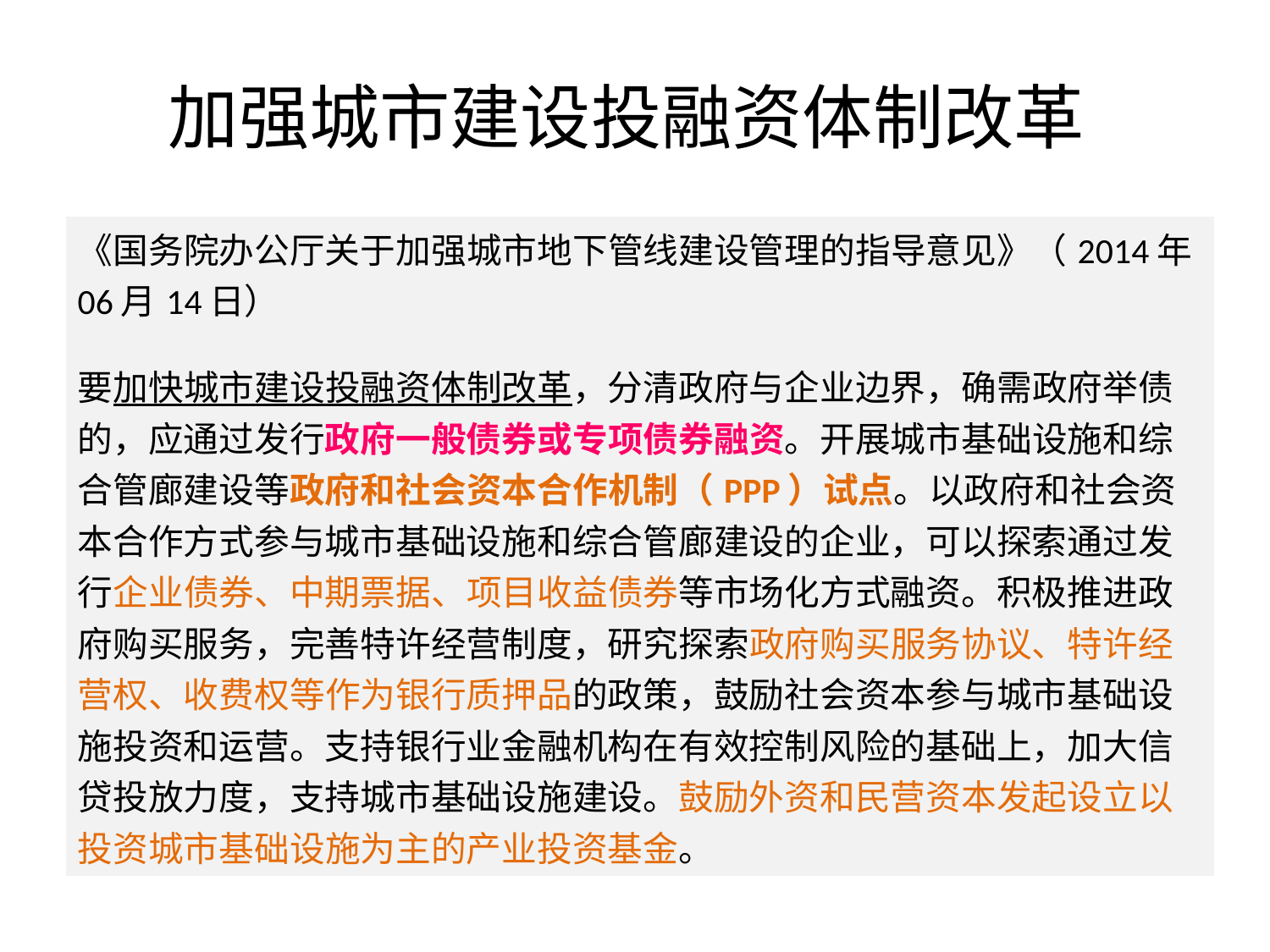

# 加强城市建设投融资体制改革
| 《国务院办公厅关于加强城市地下管线建设管理的指导意见》（2014年06月14日） 要加快城市建设投融资体制改革，分清政府与企业边界，确需政府举债的，应通过发行政府一般债券或专项债券融资。开展城市基础设施和综合管廊建设等政府和社会资本合作机制（PPP）试点。以政府和社会资本合作方式参与城市基础设施和综合管廊建设的企业，可以探索通过发行企业债券、中期票据、项目收益债券等市场化方式融资。积极推进政府购买服务，完善特许经营制度，研究探索政府购买服务协议、特许经营权、收费权等作为银行质押品的政策，鼓励社会资本参与城市基础设施投资和运营。支持银行业金融机构在有效控制风险的基础上，加大信贷投放力度，支持城市基础设施建设。鼓励外资和民营资本发起设立以投资城市基础设施为主的产业投资基金。 |
| --- |